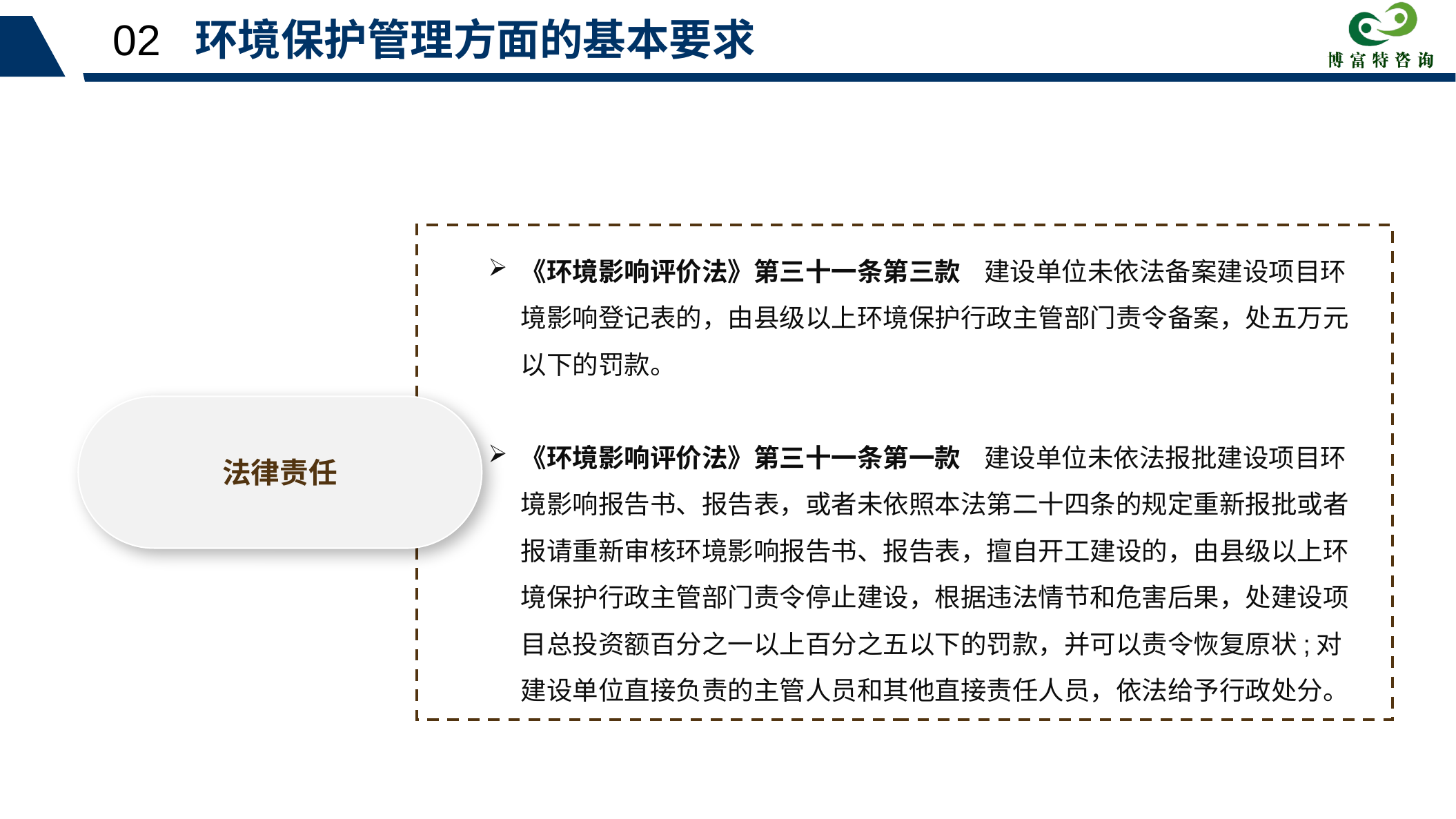

02  环境保护管理方面的基本要求

《环境影响评价法》第三十一条第三款    建设单位未依法备案建设项目环境影响登记表的，由县级以上环境保护行政主管部门责令备案，处五万元以下的罚款。

《环境影响评价法》第三十一条第一款    建设单位未依法报批建设项目环境影响报告书、报告表，或者未依照本法第二十四条的规定重新报批或者报请重新审核环境影响报告书、报告表，擅自开工建设的，由县级以上环境保护行政主管部门责令停止建设，根据违法情节和危害后果，处建设项目总投资额百分之一以上百分之五以下的罚款，并可以责令恢复原状;对建设单位直接负责的主管人员和其他直接责任人员，依法给予行政处分。

法律责任